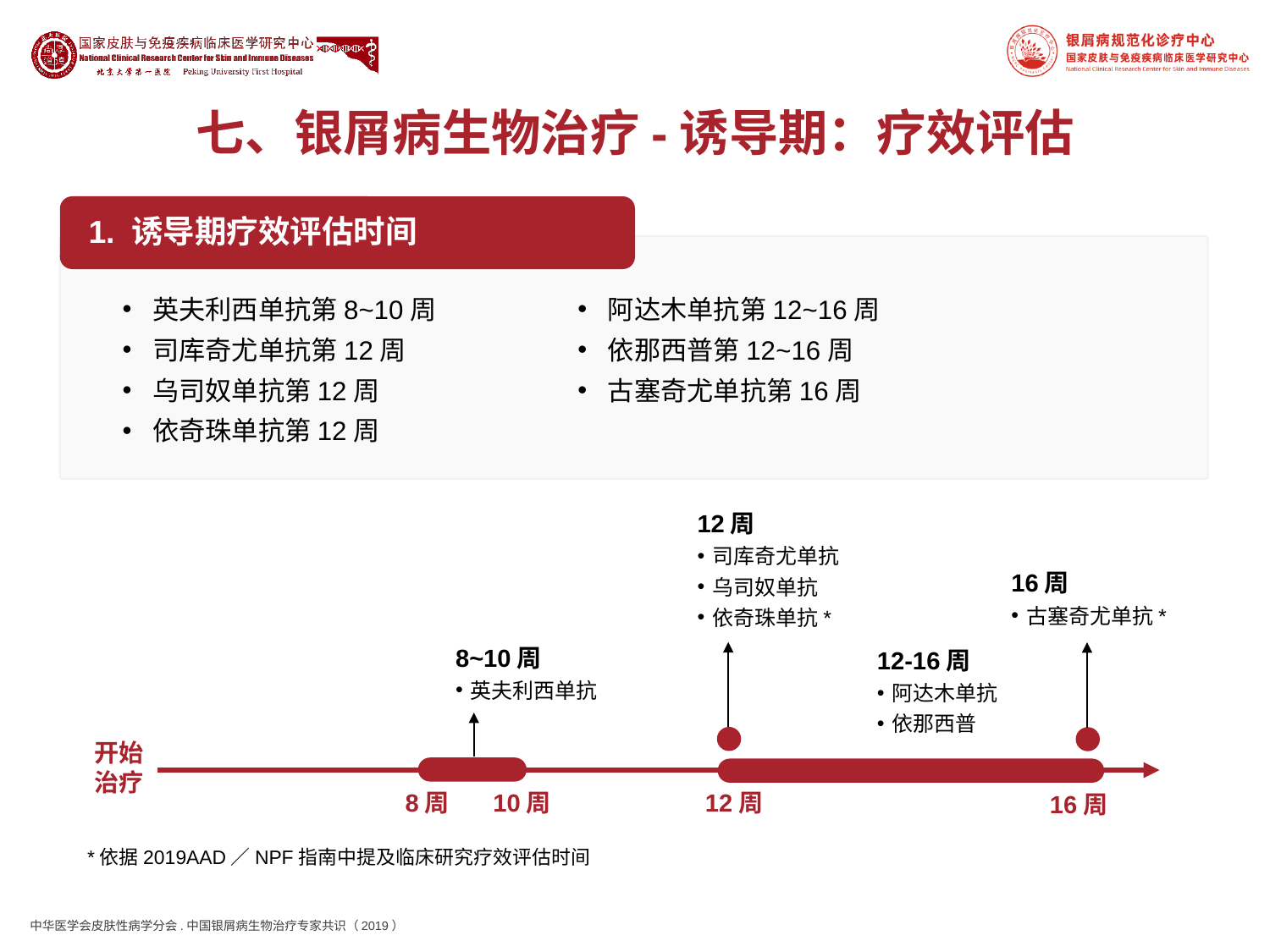

# 七、银屑病生物治疗-诱导期：疗效评估
1. 诱导期疗效评估时间

英夫利西单抗第8~10周
司库奇尤单抗第12周
乌司奴单抗第12周
依奇珠单抗第12周
阿达木单抗第12~16周
依那西普第12~16周
古塞奇尤单抗第16周
12周
司库奇尤单抗
乌司奴单抗
依奇珠单抗*
16周
古塞奇尤单抗*
8~10周
英夫利西单抗
12-16周
阿达木单抗
依那西普

开始
治疗

8周
10周
12周
16周
*依据2019AAD／NPF指南中提及临床研究疗效评估时间
中华医学会皮肤性病学分会.中国银屑病生物治疗专家共识（2019）